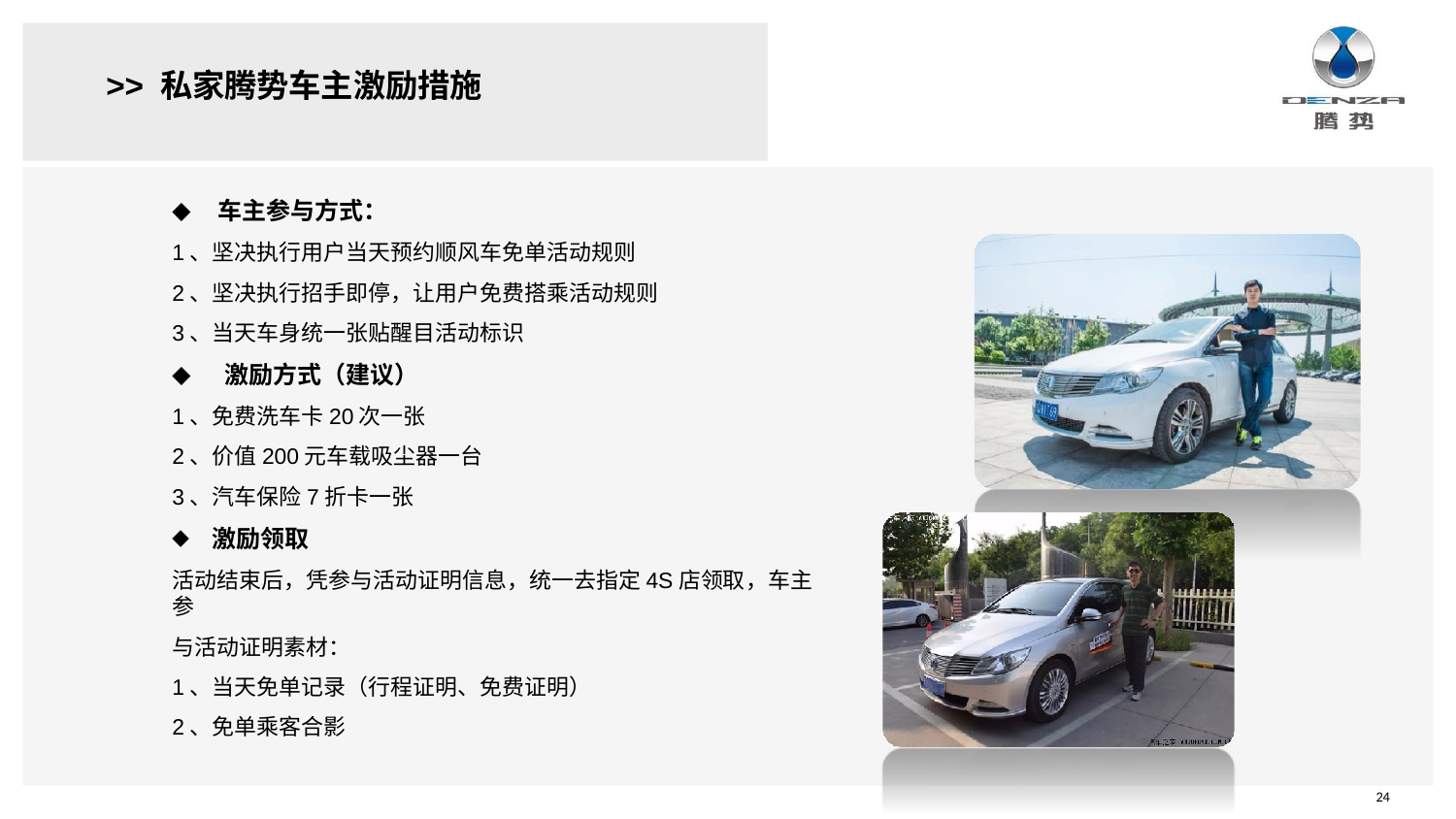

# >> 私家腾势车主激励措施

车主参与方式：
1、坚决执行用户当天预约顺风车免单活动规则
2、坚决执行招手即停，让用户免费搭乘活动规则
3、当天车身统一张贴醒目活动标识
激励方式（建议）
1、免费洗车卡20次一张
2、价值200元车载吸尘器一台
3、汽车保险7折卡一张
激励领取
活动结束后，凭参与活动证明信息，统一去指定4S店领取，车主参
与活动证明素材：
1、当天免单记录（行程证明、免费证明）
2、免单乘客合影

24